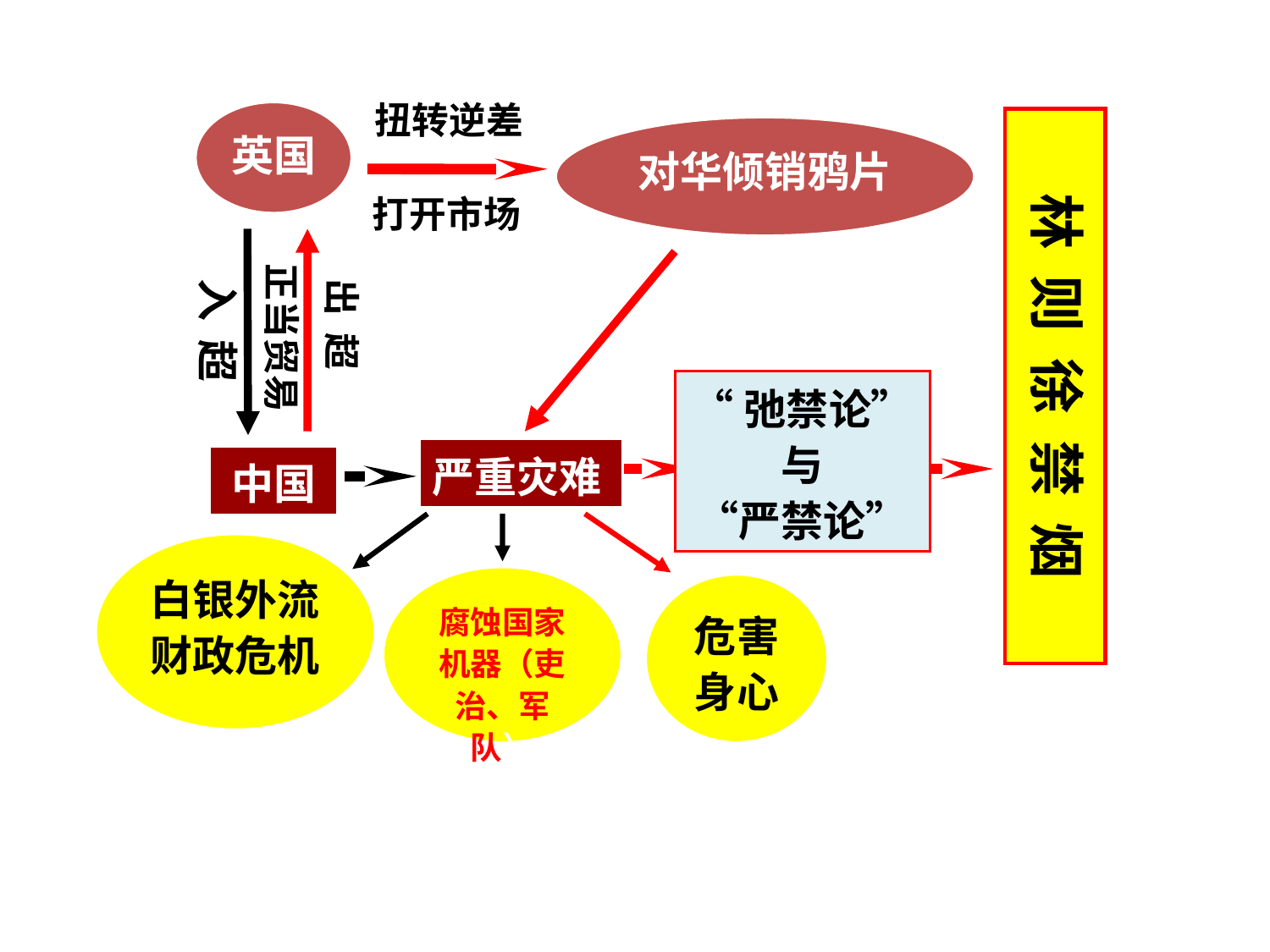

扭转逆差
英国
林  则  徐  禁  烟
对华倾销鸦片

打开市场

正当贸易

入  超
出  超

“弛禁论”与
“严禁论”
严重灾难
中国

白银外流财政危机
腐蚀国家机器（吏治、军队）
危害身心